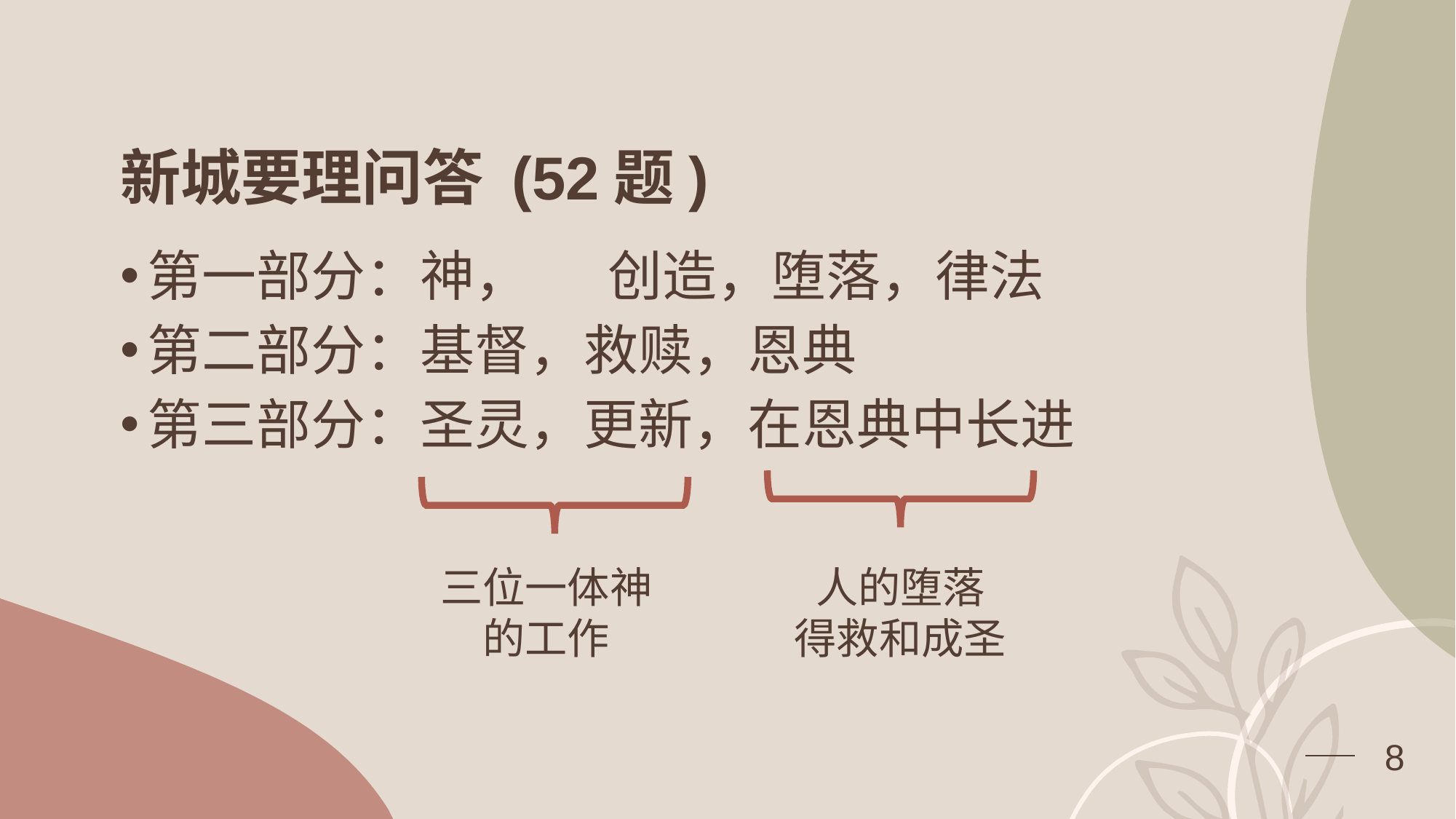

# 新城要理问答 (52题)
第一部分：神，	  创造，堕落，律法
第二部分：基督，救赎，恩典
第三部分：圣灵，更新，在恩典中长进

三位一体神
的工作
人的堕落
得救和成圣
8